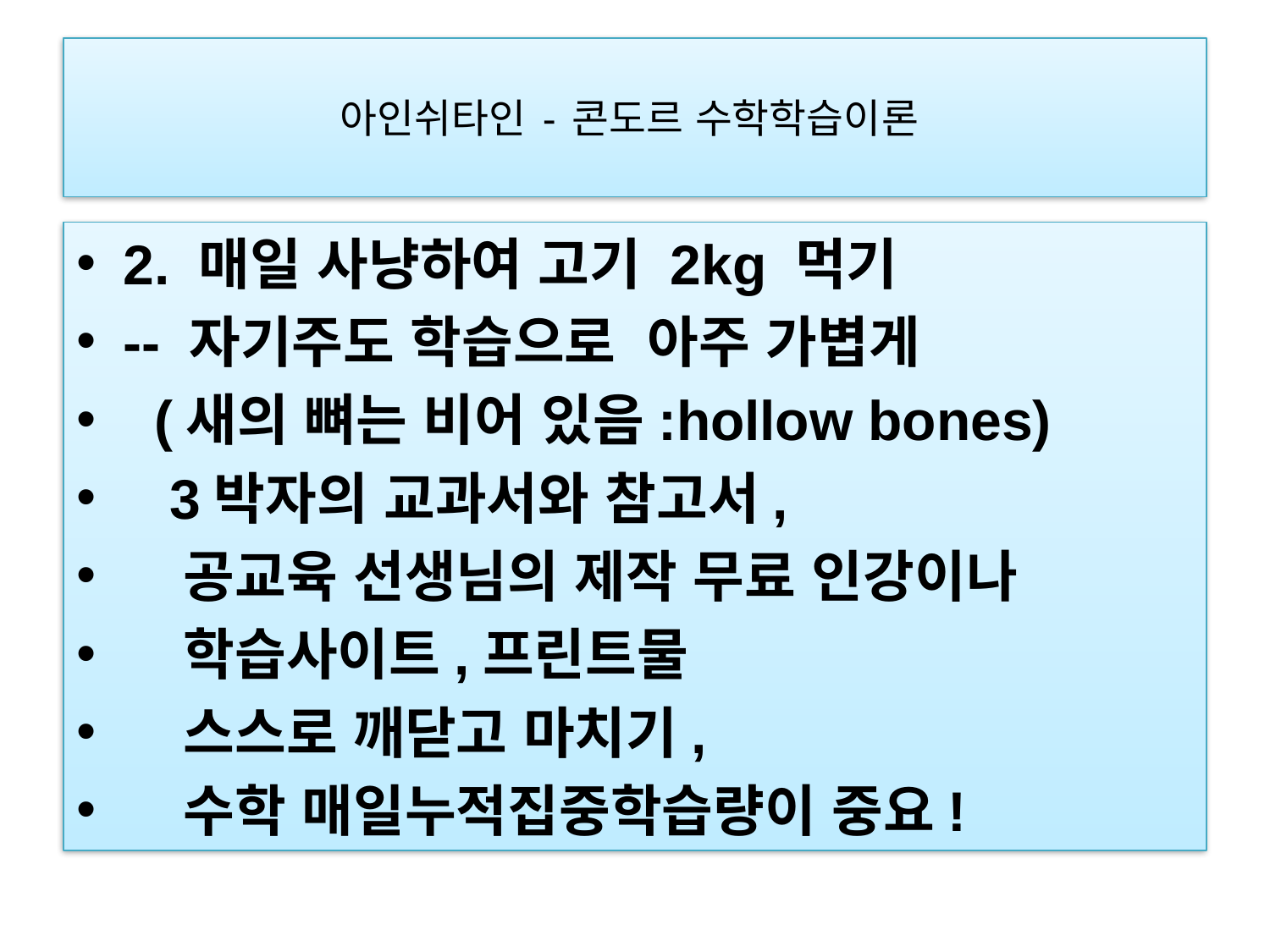

# 아인쉬타인 - 콘도르 수학학습이론
2. 매일 사냥하여 고기 2kg 먹기
-- 자기주도 학습으로  아주 가볍게
  (새의 뼈는 비어 있음:hollow bones)
   3박자의 교과서와 참고서,
   공교육 선생님의 제작 무료 인강이나
   학습사이트,프린트물
   스스로 깨닫고 마치기,
   수학 매일누적집중학습량이 중요!